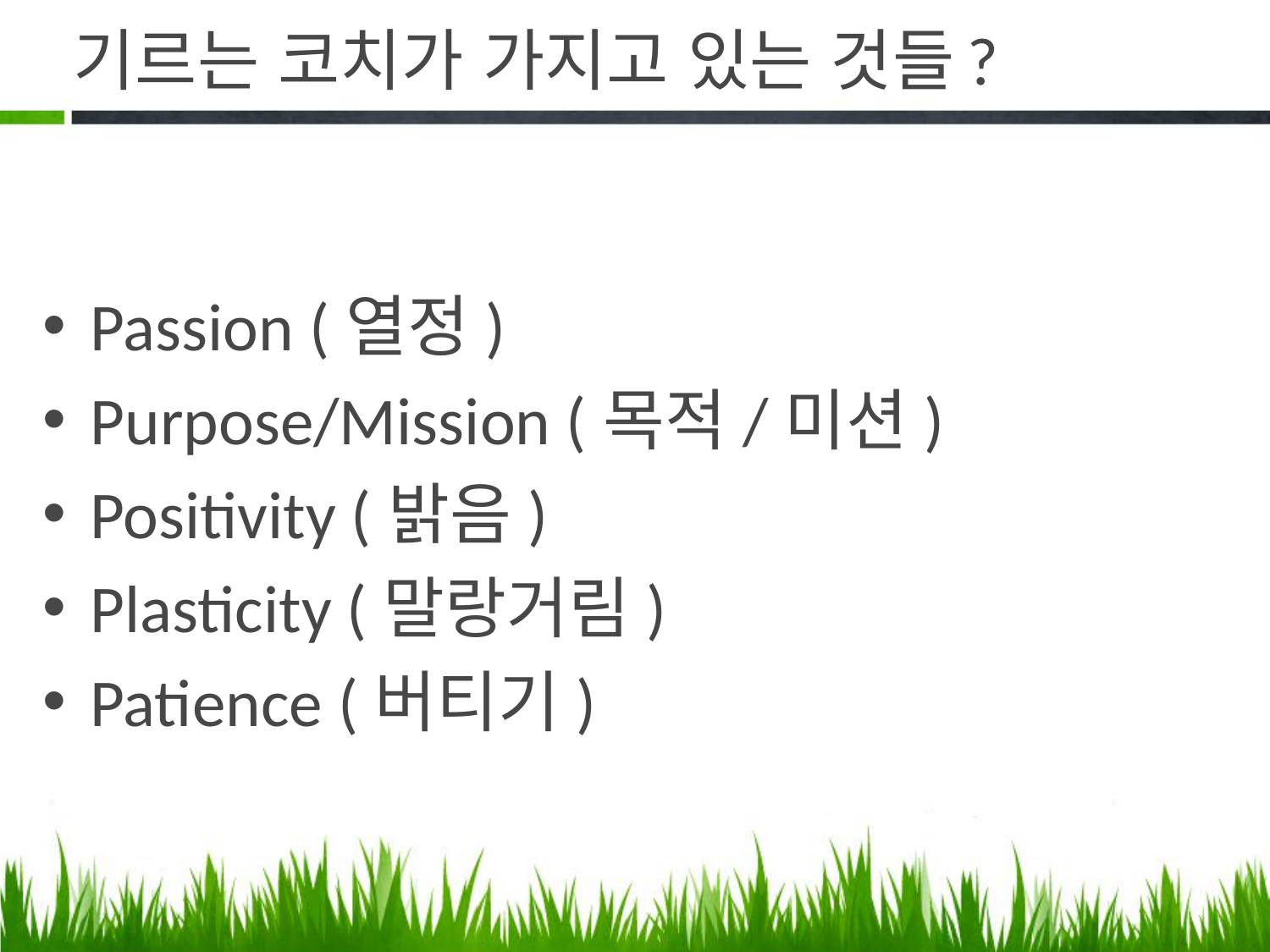

# 기르는 코치가 가지고 있는 것들?
Passion (열정)
Purpose/Mission (목적/미션)
Positivity (밝음)
Plasticity (말랑거림)
Patience (버티기)